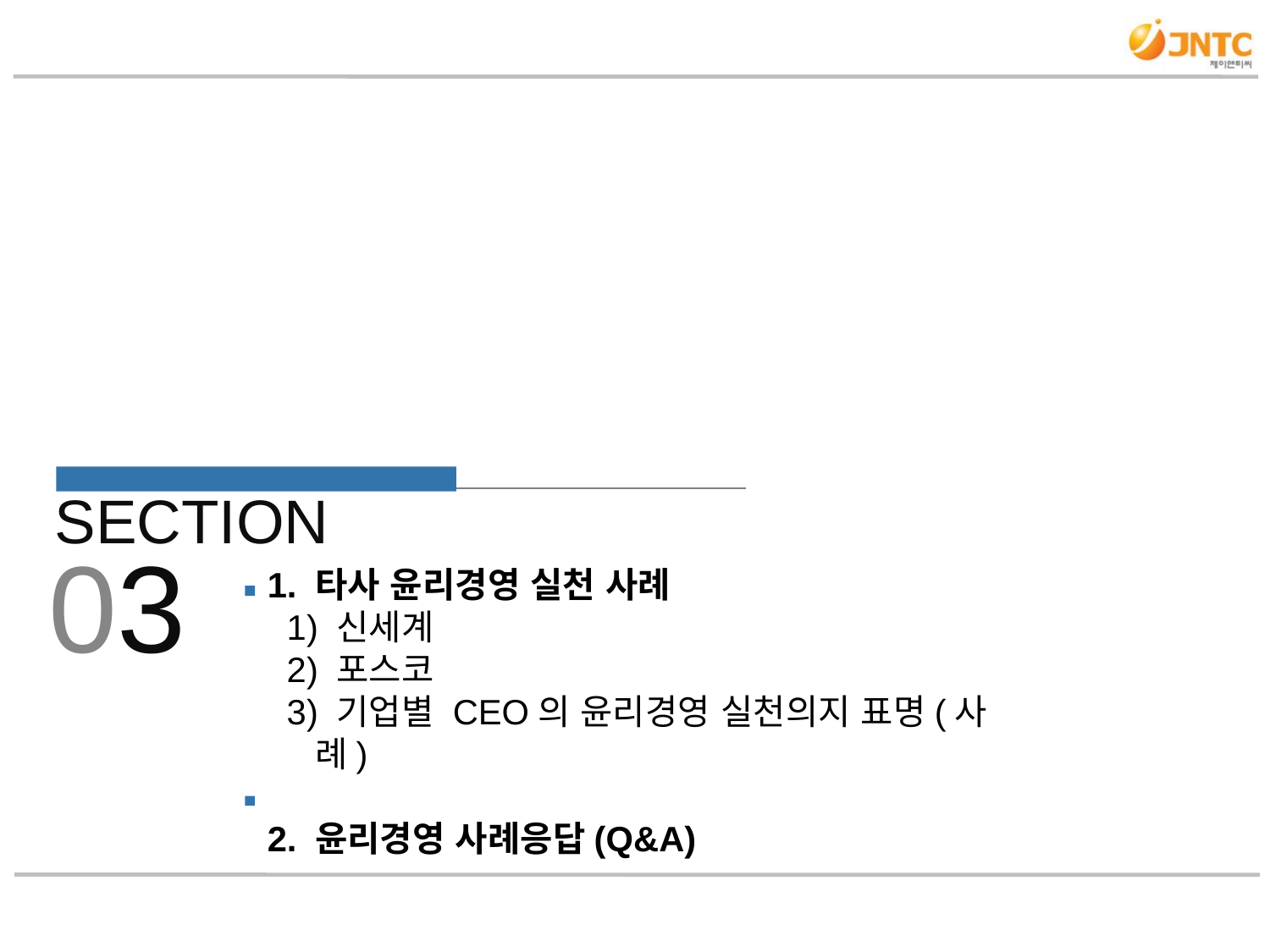

SECTION
03

1. 타사 윤리경영 실천 사례
  1) 신세계
  2) 포스코
  3) 기업별 CEO의 윤리경영 실천의지 표명(사례)

2. 윤리경영 사례응답(Q&A)